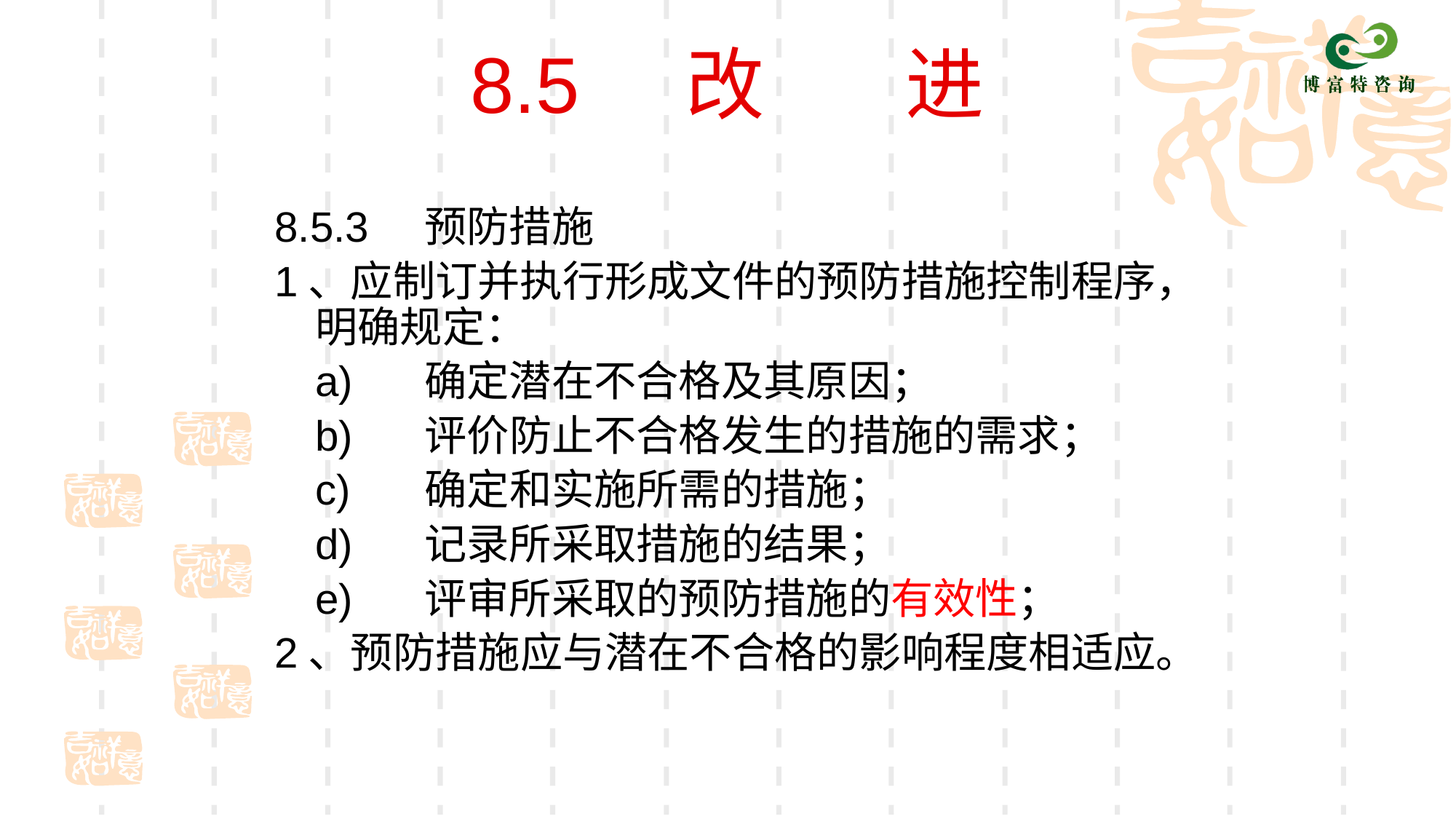

# 8.5    改        进
8.5.3	预防措施
1、应制订并执行形成文件的预防措施控制程序，明确规定：
	a)	确定潜在不合格及其原因；
	b)	评价防止不合格发生的措施的需求；
	c)	确定和实施所需的措施；
	d)	记录所采取措施的结果；
	e)	评审所采取的预防措施的有效性；
2、预防措施应与潜在不合格的影响程度相适应。